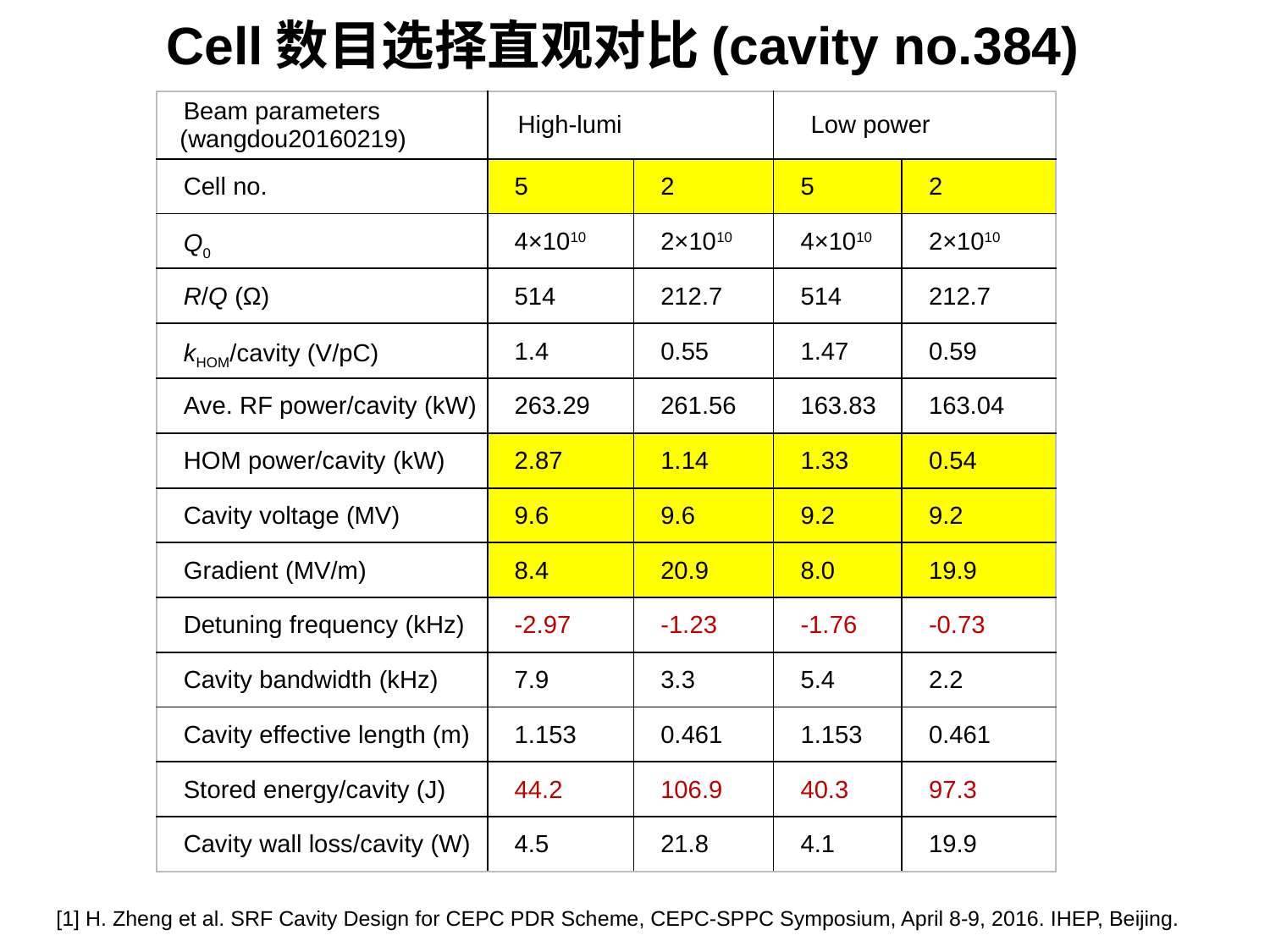

# Cell数目选择直观对比(cavity no.384)
| Beam parameters (wangdou20160219) | High-lumi |  | Low power |  |
| --- | --- | --- | --- | --- |
| Cell no. | 5 | 2 | 5 | 2 |
| Q0 | 4×1010 | 2×1010 | 4×1010 | 2×1010 |
| R/Q (Ω) | 514 | 212.7 | 514 | 212.7 |
| kHOM/cavity (V/pC) | 1.4 | 0.55 | 1.47 | 0.59 |
| Ave. RF power/cavity (kW) | 263.29 | 261.56 | 163.83 | 163.04 |
| HOM power/cavity (kW) | 2.87 | 1.14 | 1.33 | 0.54 |
| Cavity voltage (MV) | 9.6 | 9.6 | 9.2 | 9.2 |
| Gradient (MV/m) | 8.4 | 20.9 | 8.0 | 19.9 |
| Detuning frequency (kHz) | -2.97 | -1.23 | -1.76 | -0.73 |
| Cavity bandwidth (kHz) | 7.9 | 3.3 | 5.4 | 2.2 |
| Cavity effective length (m) | 1.153 | 0.461 | 1.153 | 0.461 |
| Stored energy/cavity (J) | 44.2 | 106.9 | 40.3 | 97.3 |
| Cavity wall loss/cavity (W) | 4.5 | 21.8 | 4.1 | 19.9 |
[1] H. Zheng et al. SRF Cavity Design for CEPC PDR Scheme, CEPC-SPPC Symposium, April 8-9, 2016. IHEP, Beijing.